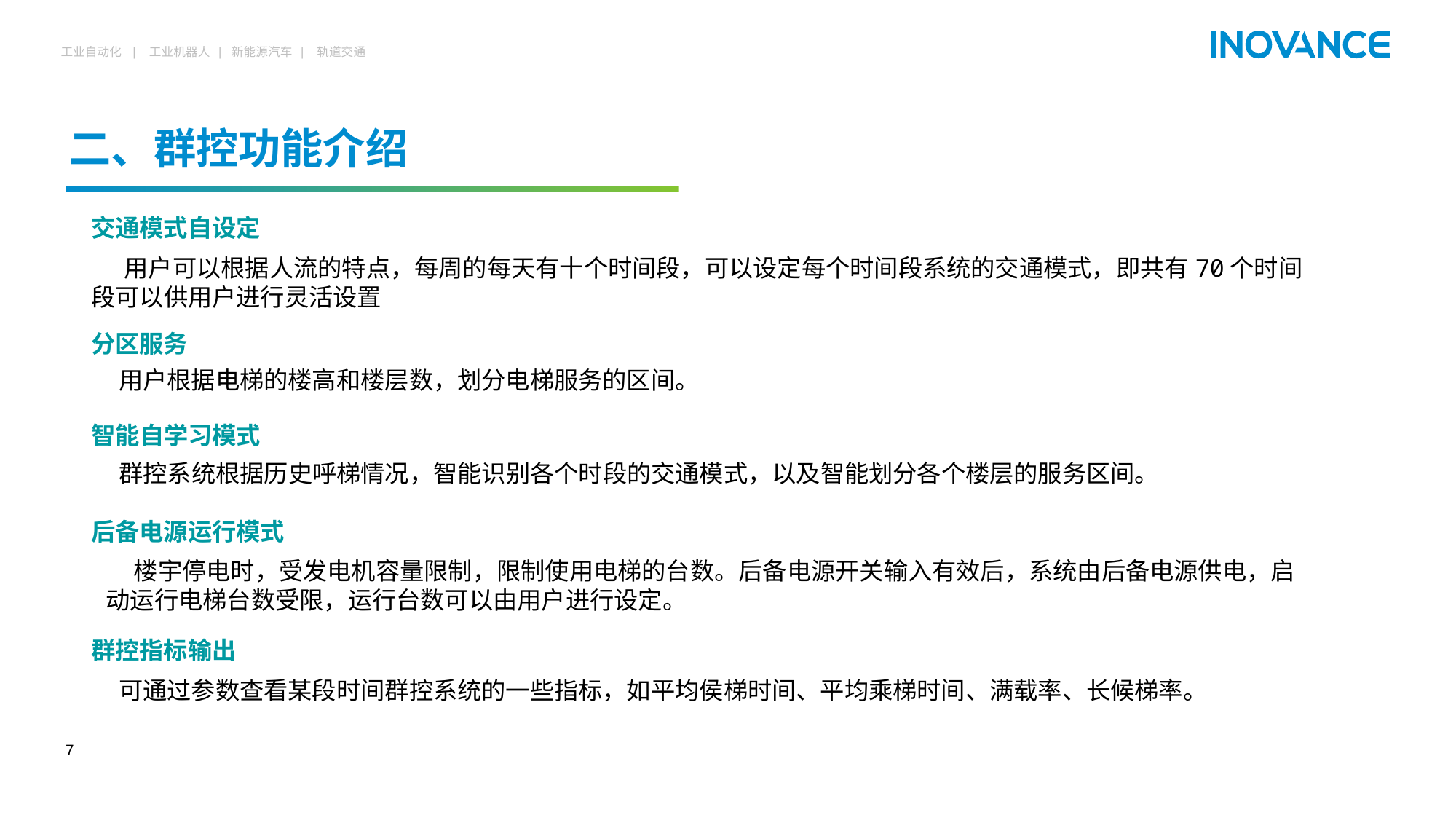

# 二、群控功能介绍
交通模式自设定
     用户可以根据人流的特点，每周的每天有十个时间段，可以设定每个时间段系统的交通模式，即共有70个时间段可以供用户进行灵活设置
分区服务
    用户根据电梯的楼高和楼层数，划分电梯服务的区间。
智能自学习模式
    群控系统根据历史呼梯情况，智能识别各个时段的交通模式，以及智能划分各个楼层的服务区间。
后备电源运行模式
    楼宇停电时，受发电机容量限制，限制使用电梯的台数。后备电源开关输入有效后，系统由后备电源供电，启动运行电梯台数受限，运行台数可以由用户进行设定。
群控指标输出
    可通过参数查看某段时间群控系统的一些指标，如平均侯梯时间、平均乘梯时间、满载率、长候梯率。
7